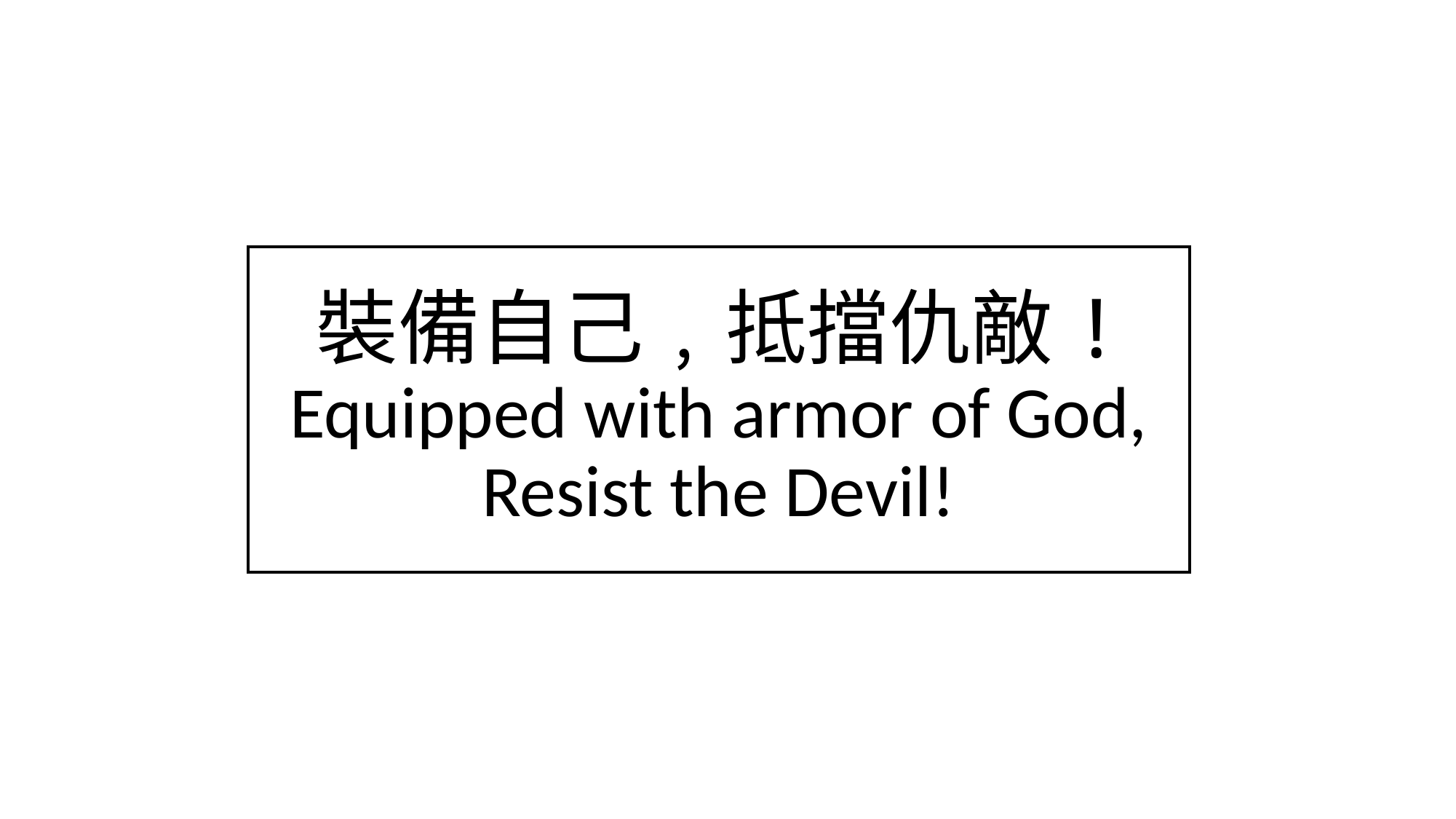

# 裝備自己﹐抵擋仇敵! Equipped with armor of God, Resist the Devil!